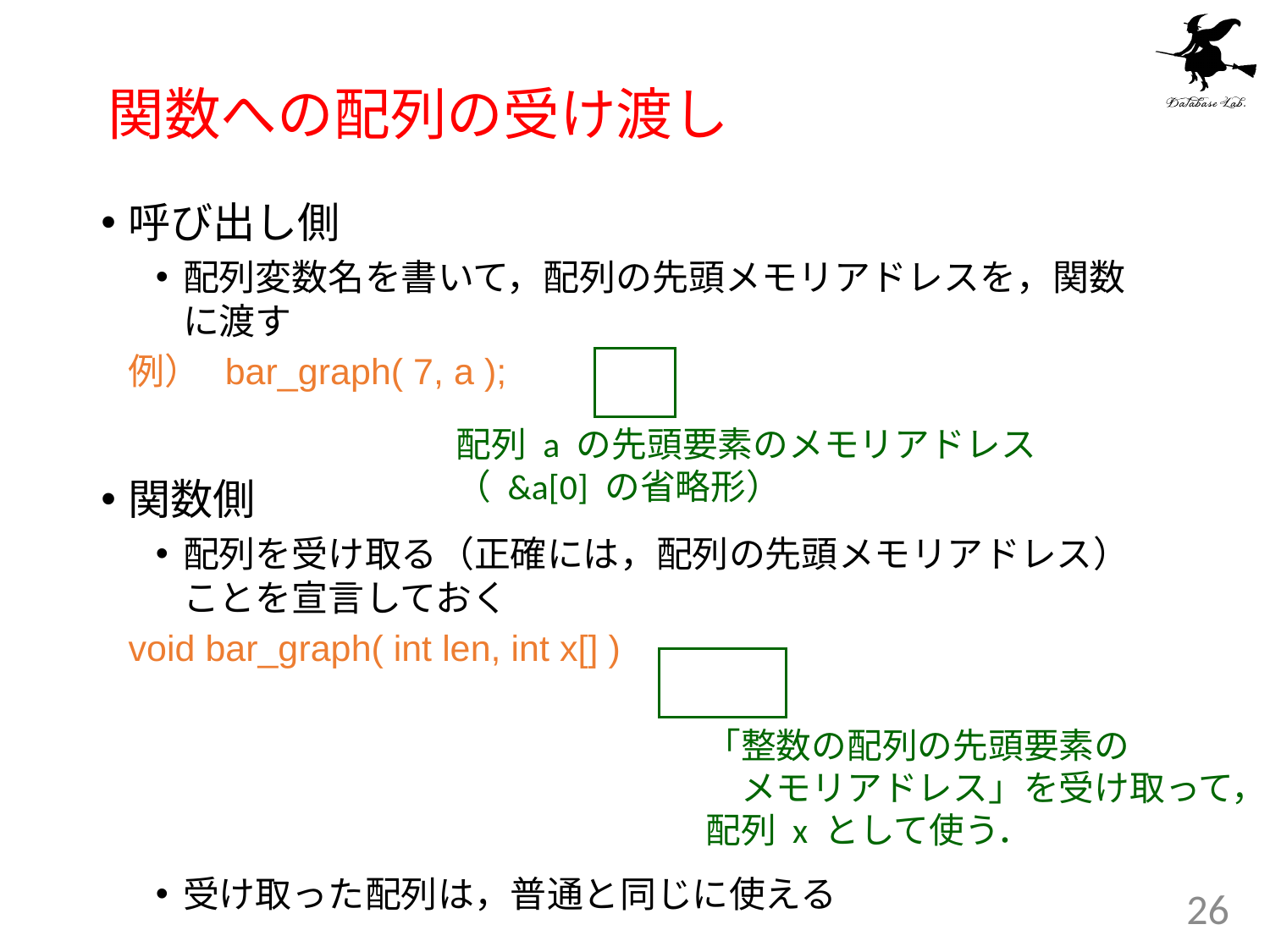

# 関数への配列の受け渡し
呼び出し側
配列変数名を書いて，配列の先頭メモリアドレスを，関数に渡す
		例）  bar_graph( 7, a );

関数側
配列を受け取る（正確には，配列の先頭メモリアドレス）ことを宣言しておく
		void bar_graph( int len, int x[] )

受け取った配列は，普通と同じに使える

配列 a の先頭要素のメモリアドレス
（ &a[0] の省略形）

「整数の配列の先頭要素の
　メモリアドレス」を受け取って，
配列 x として使う．
26